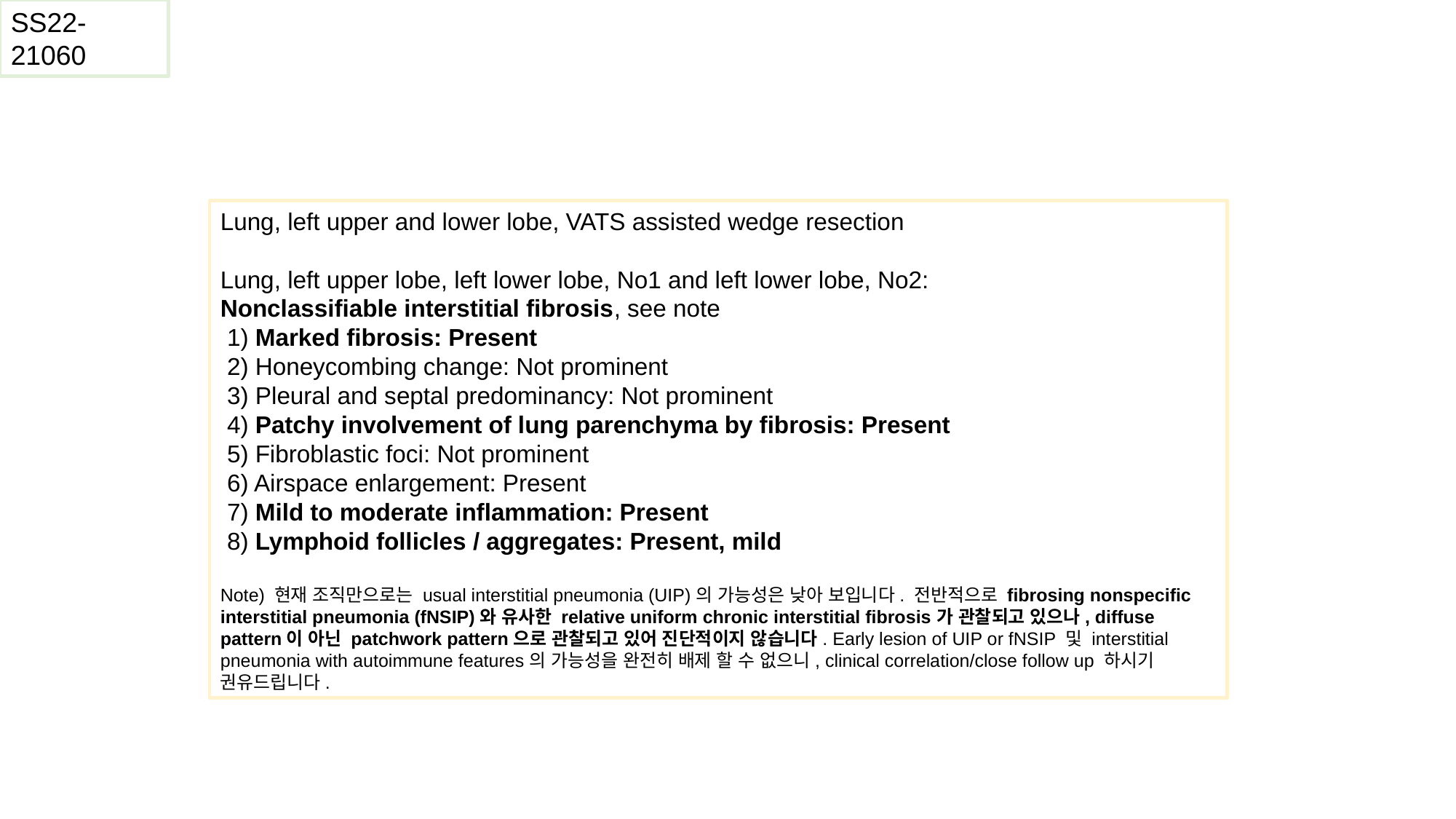

SS22-21060
Lung, left upper and lower lobe, VATS assisted wedge resection

Lung, left upper lobe, left lower lobe, No1 and left lower lobe, No2:
Nonclassifiable interstitial fibrosis, see note
 1) Marked fibrosis: Present
 2) Honeycombing change: Not prominent
 3) Pleural and septal predominancy: Not prominent
 4) Patchy involvement of lung parenchyma by fibrosis: Present
 5) Fibroblastic foci: Not prominent
 6) Airspace enlargement: Present
 7) Mild to moderate inflammation: Present
 8) Lymphoid follicles / aggregates: Present, mild

Note) 현재 조직만으로는 usual interstitial pneumonia (UIP)의 가능성은 낮아 보입니다. 전반적으로 fibrosing nonspecific interstitial pneumonia (fNSIP)와 유사한 relative uniform chronic interstitial fibrosis가 관찰되고 있으나, diffuse pattern이 아닌 patchwork pattern으로 관찰되고 있어 진단적이지 않습니다. Early lesion of UIP or fNSIP 및 interstitial pneumonia with autoimmune features의 가능성을 완전히 배제 할 수 없으니, clinical correlation/close follow up 하시기 권유드립니다.